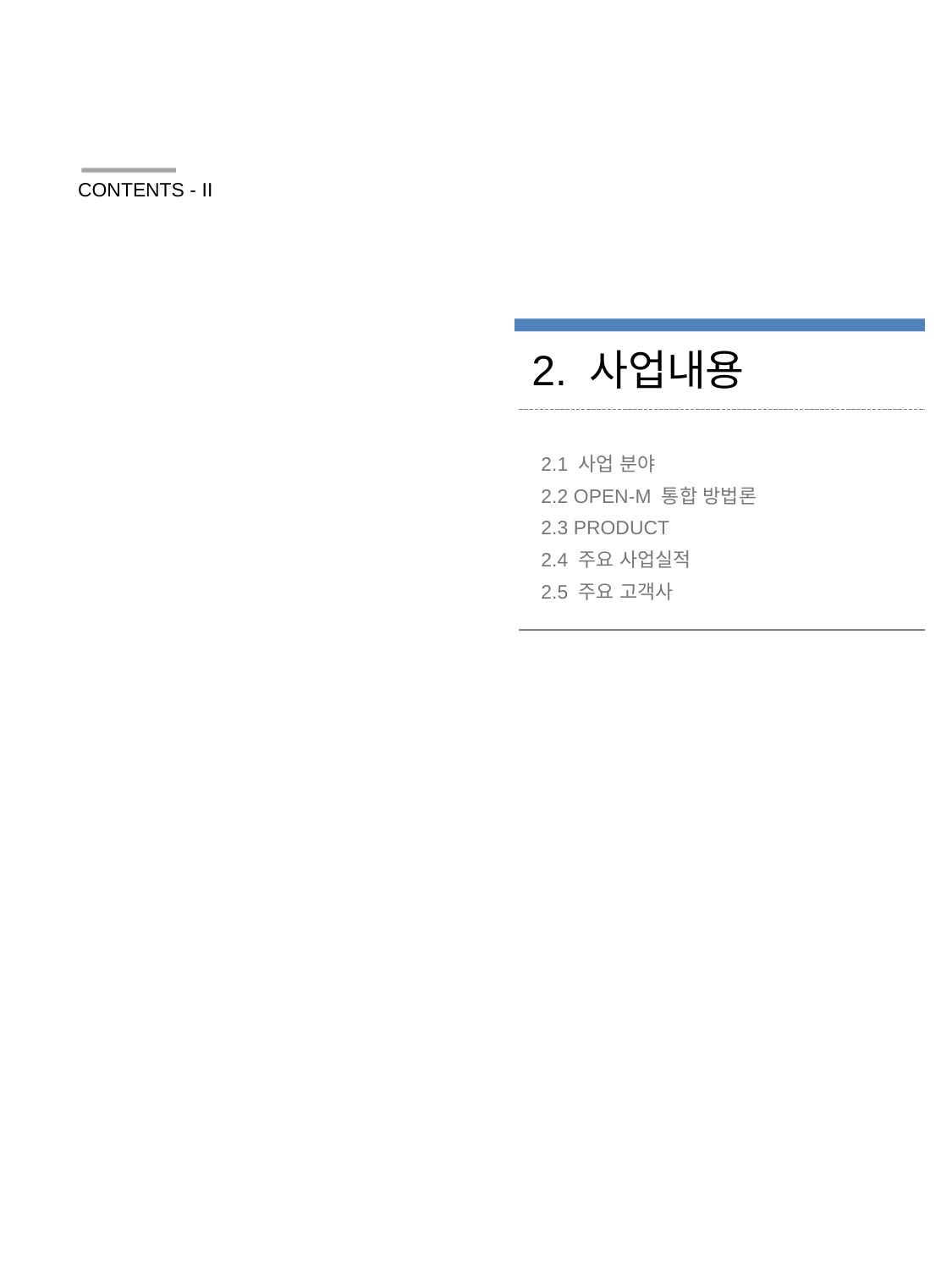

CONTENTS - II

2. 사업내용
 2.1 사업 분야
 2.2 OPEN-M 통합 방법론
 2.3 PRODUCT
 2.4 주요 사업실적
 2.5 주요 고객사